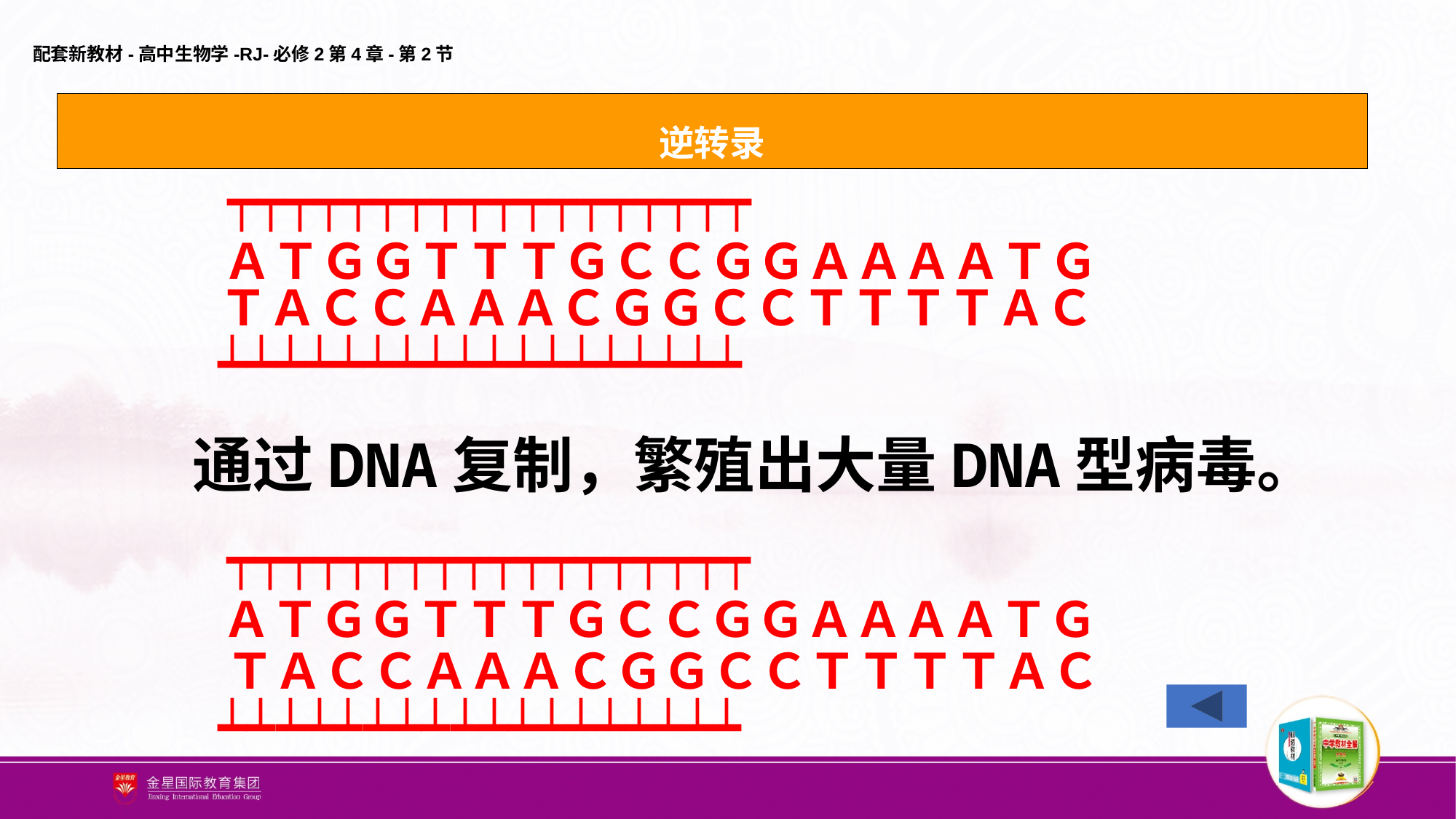

逆转录
┯┯┯┯┯┯┯┯┯┯┯┯┯┯┯┯┯┯
ＡＴＧＧＴＴＴＧＣＣＧＧＡＡＡＡＴＧ
ＴＡＣＣＡＡＡＣＧＧＣＣＴＴＴＴＡＣ
┷┷┷┷┷┷┷┷┷┷┷┷┷┷┷┷┷┷
通过DNA复制，繁殖出大量DNA型病毒。
┯┯┯┯┯┯┯┯┯┯┯┯┯┯┯┯┯┯
ＡＴＧＧＴＴＴＧＣＣＧＧＡＡＡＡＴＧ
ＴＡＣＣＡＡＡＣＧＧＣＣＴＴＴＴＡＣ
┷┷┷┷┷┷┷┷┷┷┷┷┷┷┷┷┷┷